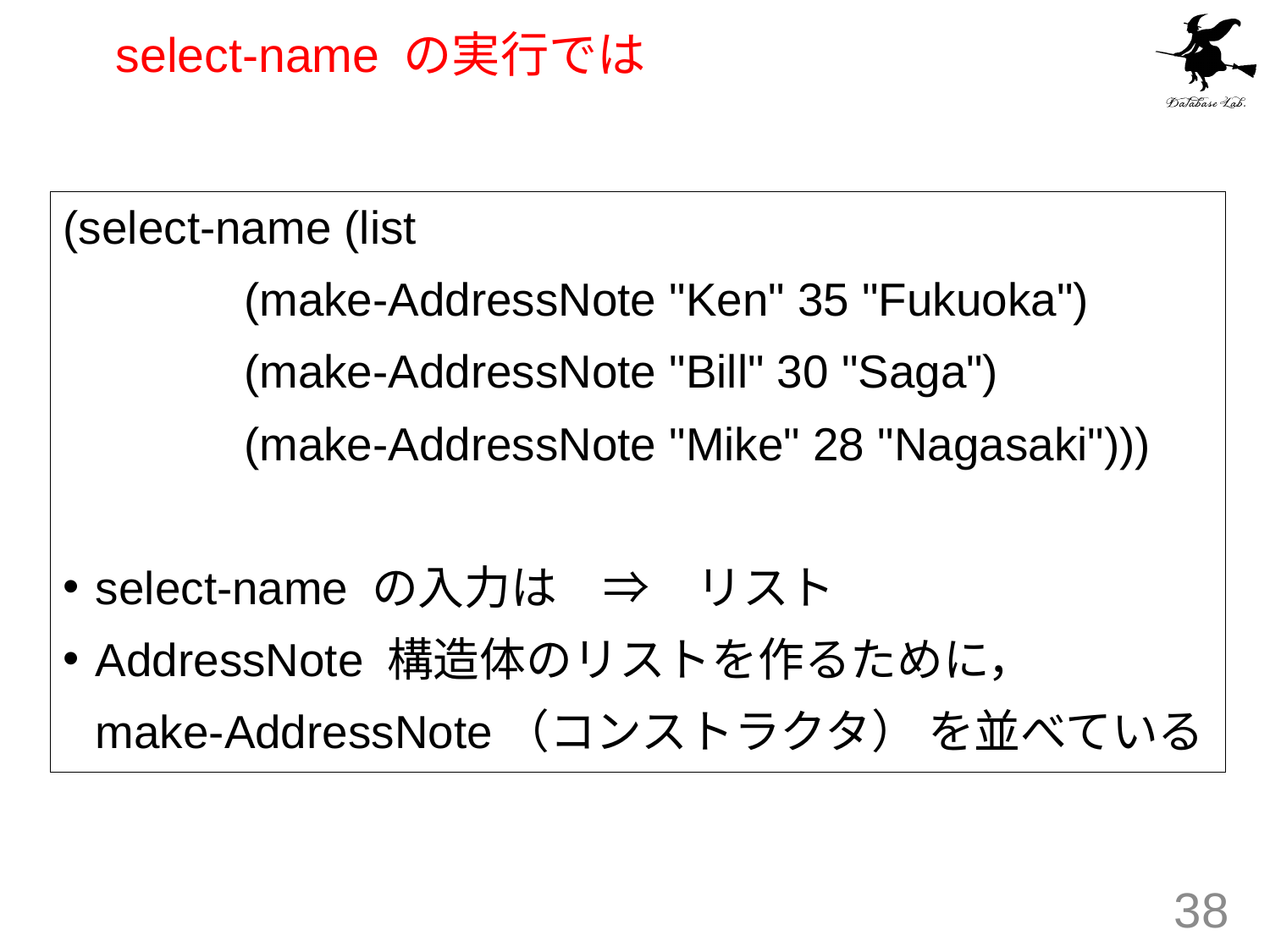

# select-name の実行では
(select-name (list
              (make-AddressNote "Ken" 35 "Fukuoka")
              (make-AddressNote "Bill" 30 "Saga")
              (make-AddressNote "Mike" 28 "Nagasaki")))

select-name の入力は　⇒　リスト
AddressNote 構造体のリストを作るために，
	make-AddressNote（コンストラクタ） を並べている

38